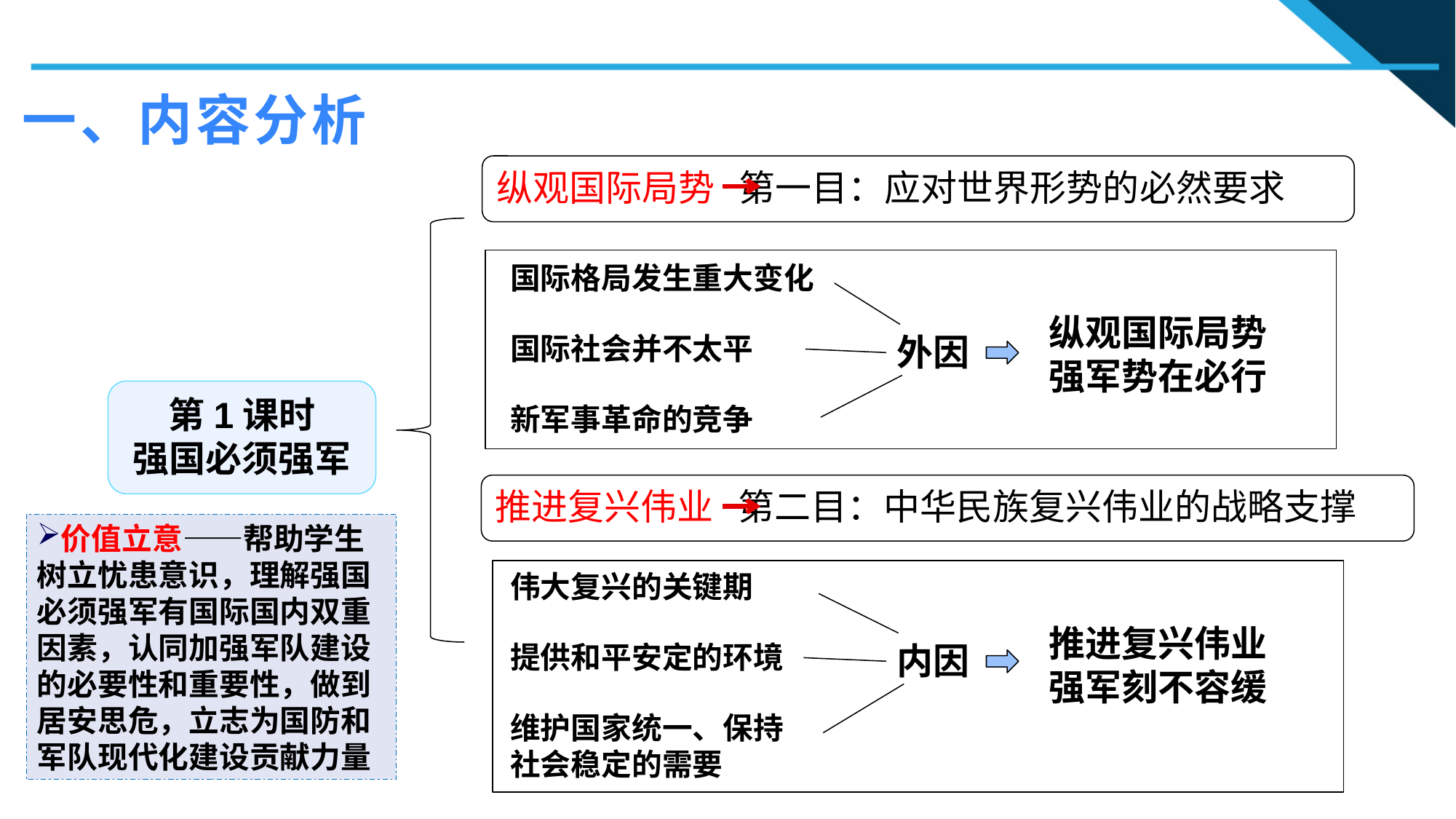

一、内容分析
纵观国际局势   第一目：应对世界形势的必然要求

国际格局发生重大变化
纵观国际局势
强军势在必行
国际社会并不太平
外因

第1课时
强国必须强军
新军事革命的竞争
推进复兴伟业   第二目：中华民族复兴伟业的战略支撑
价值立意——帮助学生树立忧患意识，理解强国必须强军有国际国内双重因素，认同加强军队建设的必要性和重要性，做到居安思危，立志为国防和军队现代化建设贡献力量

伟大复兴的关键期
推进复兴伟业
强军刻不容缓
提供和平安定的环境
内因

维护国家统一、保持社会稳定的需要